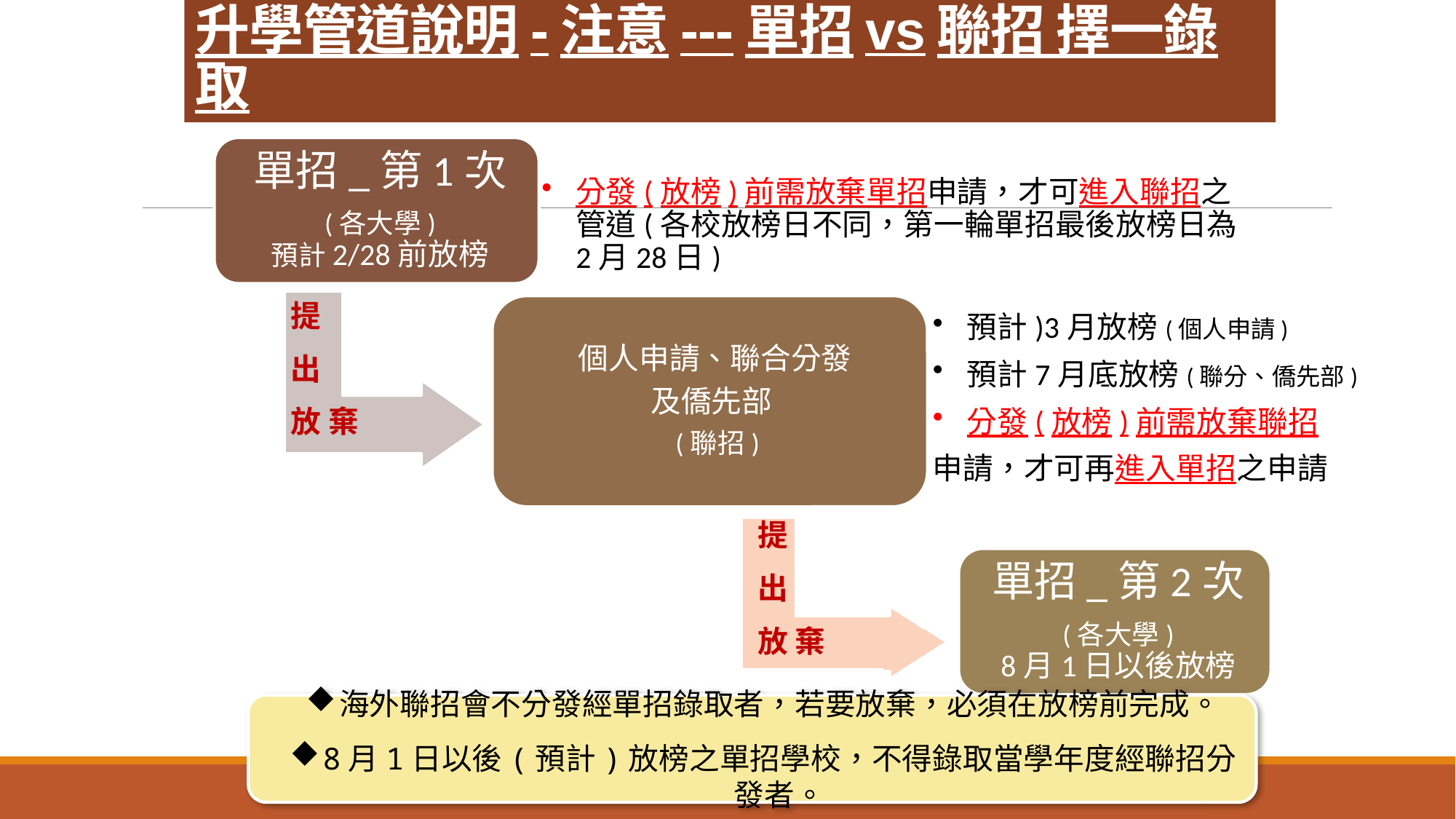

# 升學管道說明-注意---單招vs聯招 擇一錄取
單招_第1次
(各大學)
預計2/28前放榜
個人申請、聯合分發
及僑先部
 (聯招)
單招_第2次
(各大學)
8月1日以後放榜
分發(放榜)前需放棄單招申請，才可進入聯招之管道(各校放榜日不同，第一輪單招最後放榜日為2月28日)

預計)3月放榜(個人申請)
預計7月底放榜(聯分、僑先部)
分發(放榜)前需放棄聯招
申請，才可再進入單招之申請
提
出
放 棄

提
出
放 棄

海外聯招會不分發經單招錄取者，若要放棄，必須在放榜前完成。
8月1日以後(預計)放榜之單招學校，不得錄取當學年度經聯招分發者。
14